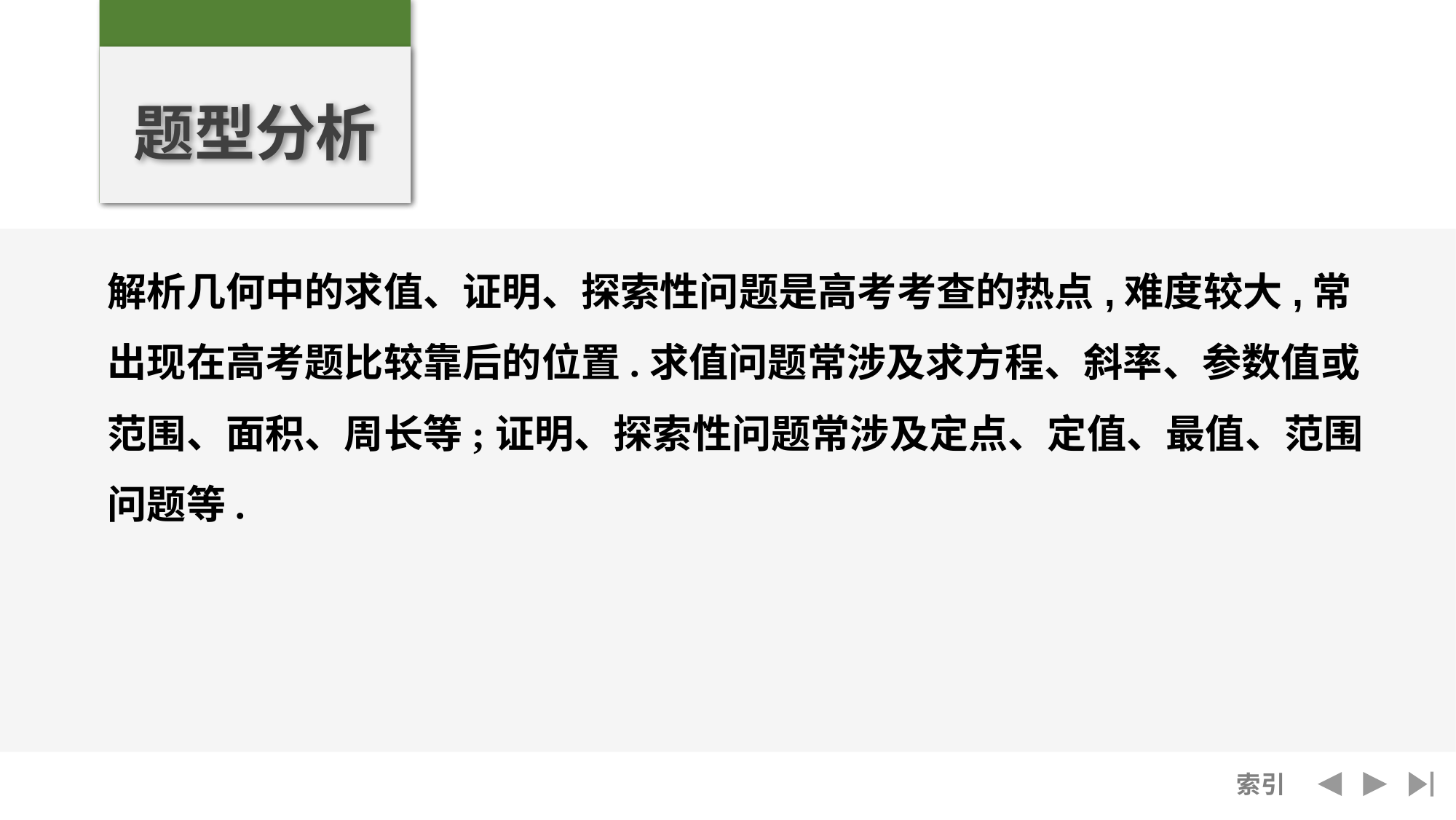

解析几何中的求值、证明、探索性问题是高考考查的热点,难度较大,常出现在高考题比较靠后的位置.求值问题常涉及求方程、斜率、参数值或范围、面积、周长等;证明、探索性问题常涉及定点、定值、最值、范围问题等.